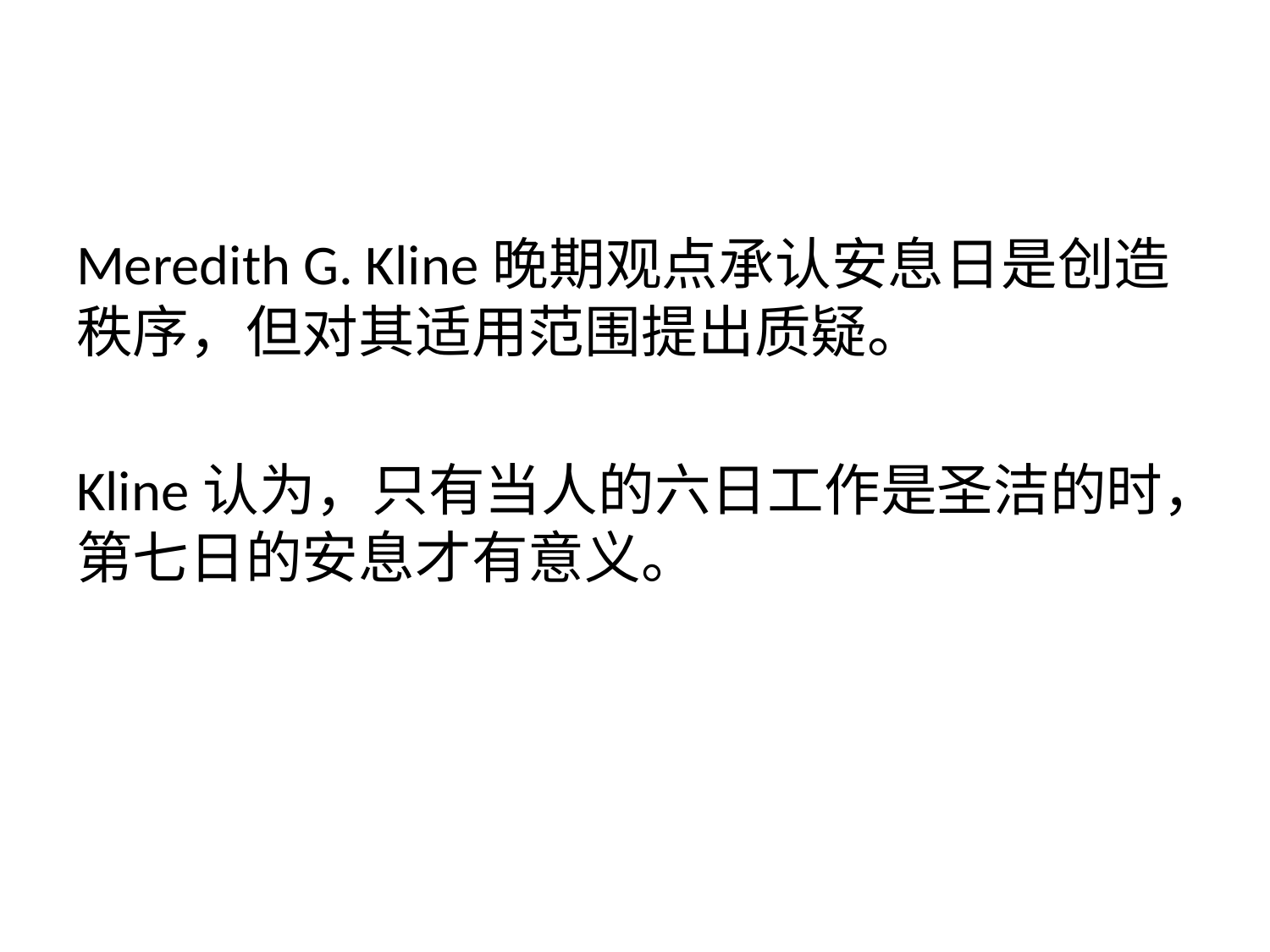

#
Meredith G. Kline晚期观点承认安息日是创造秩序，但对其适用范围提出质疑。

Kline认为，只有当人的六日工作是圣洁的时，第七日的安息才有意义。